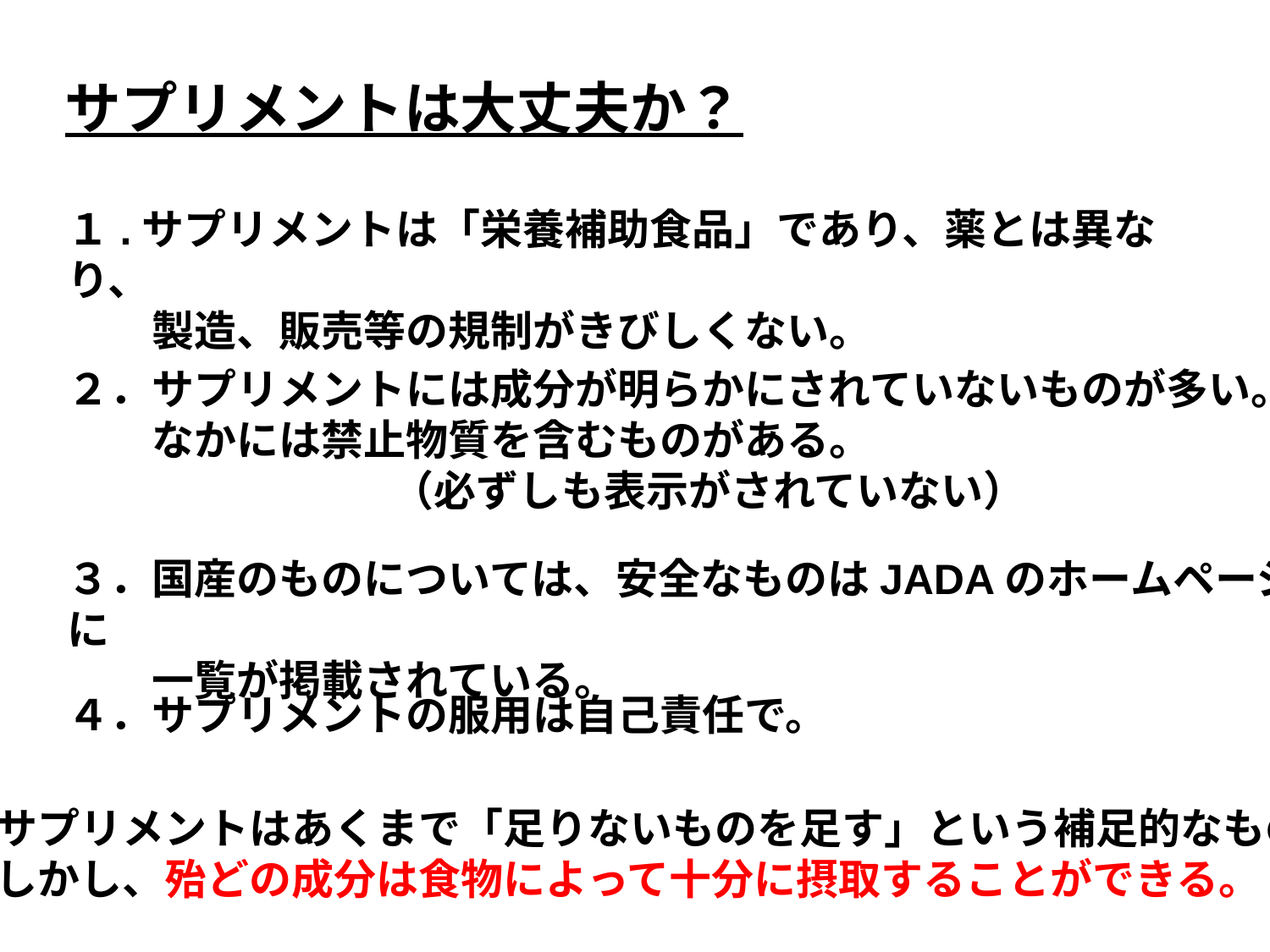

サプリメントは大丈夫か？
１.サプリメントは「栄養補助食品」であり、薬とは異なり、
　　製造、販売等の規制がきびしくない。

２．サプリメントには成分が明らかにされていないものが多い。
　　なかには禁止物質を含むものがある。
                                 （必ずしも表示がされていない）
３．国産のものについては、安全なものはJADAのホームページに
　　一覧が掲載されている。
４．サプリメントの服用は自己責任で。
サプリメントはあくまで「足りないものを足す」という補足的なもの。
しかし、殆どの成分は食物によって十分に摂取することができる。